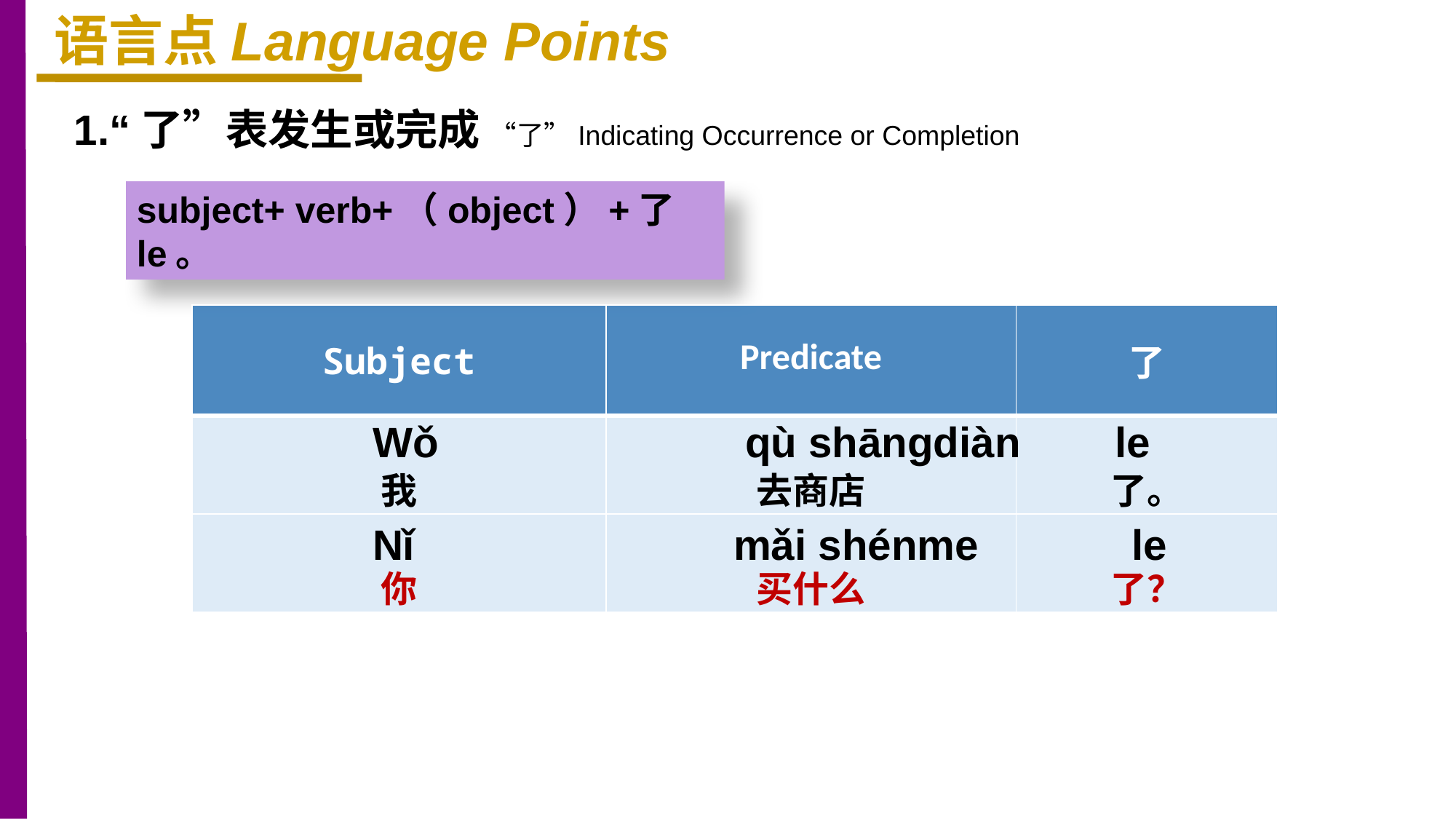

语言点Language Points
1.“了”表发生或完成 “了”Indicating Occurrence or Completion
subject+ verb+（object）+了le。
| Subject | Predicate | 了 |
| --- | --- | --- |
| 我 | 去商店 | 了。 |
| 你 | 买什么 | 了？ |
Wǒ                          qù shāngdiàn        le
Nǐ                           mǎi shénme             le